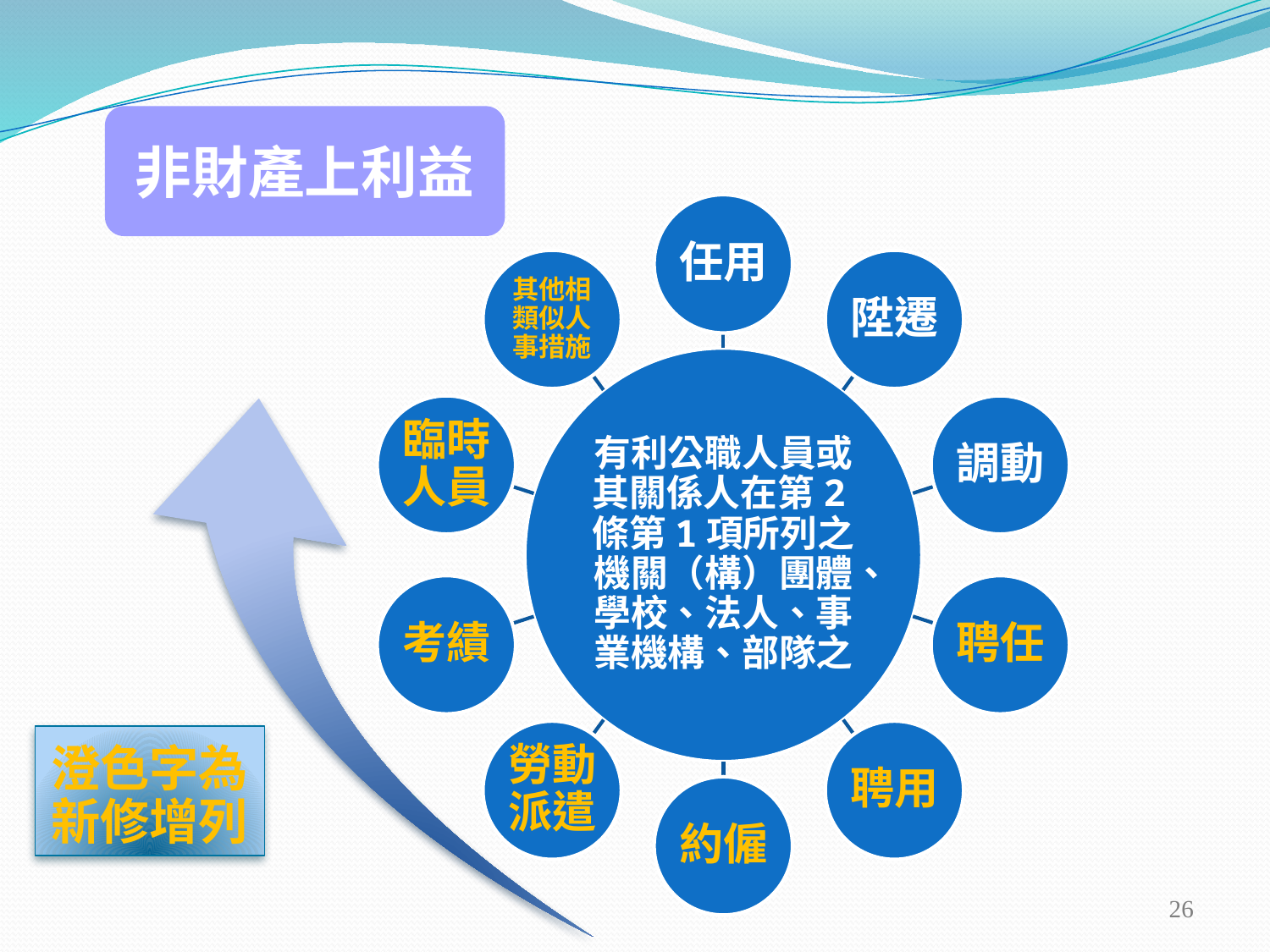

非財產上利益
有利公職人員或其關係人在第2條第1項所列之機關（構）團體、學校、法人、事業機構、部隊之

任用

陞遷

調動

聘任

聘用

約僱

勞動派遣

考績

臨時人員

其他相類似人事措施
澄色字為新修增列
26